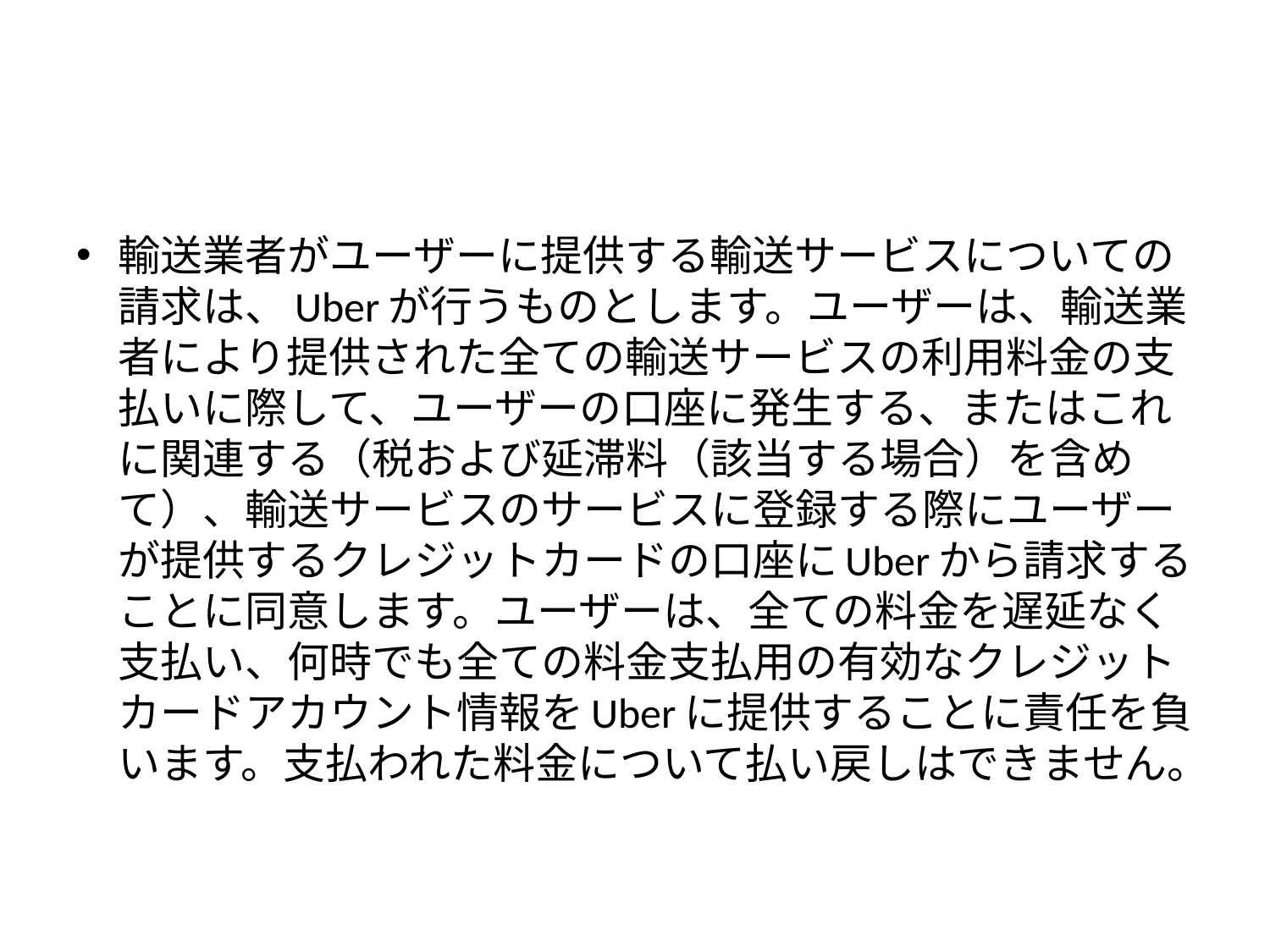

輸送業者がユーザーに提供する輸送サービスについての請求は、Uberが行うものとします。ユーザーは、輸送業者により提供された全ての輸送サービスの利用料金の支払いに際して、ユーザーの口座に発生する、またはこれに関連する（税および延滞料（該当する場合）を含めて）、輸送サービスのサービスに登録する際にユーザーが提供するクレジットカードの口座にUberから請求することに同意します。ユーザーは、全ての料金を遅延なく支払い、何時でも全ての料金支払用の有効なクレジットカードアカウント情報をUberに提供することに責任を負います。支払われた料金について払い戻しはできません。